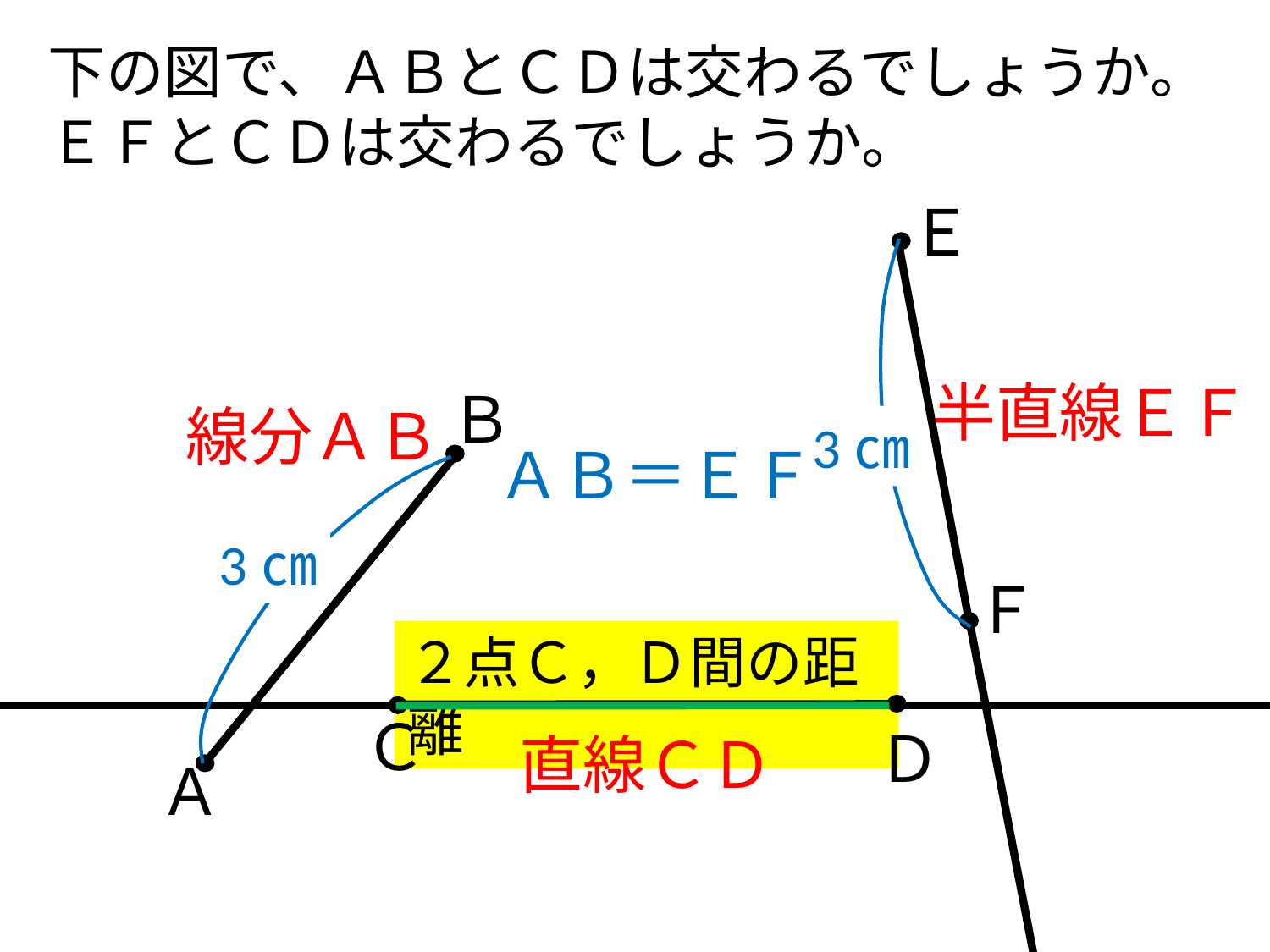

# 下の図で、ＡＢとＣＤは交わるでしょうか。 ＥＦとＣＤは交わるでしょうか。
Ｅ

半直線ＥＦ
Ｂ
線分ＡＢ
3㎝
ＡＢ＝ＥＦ

3㎝
Ｆ

２点Ｃ，Ｄ間の距離

Ｃ
Ｄ
直線ＣＤ
Ａ